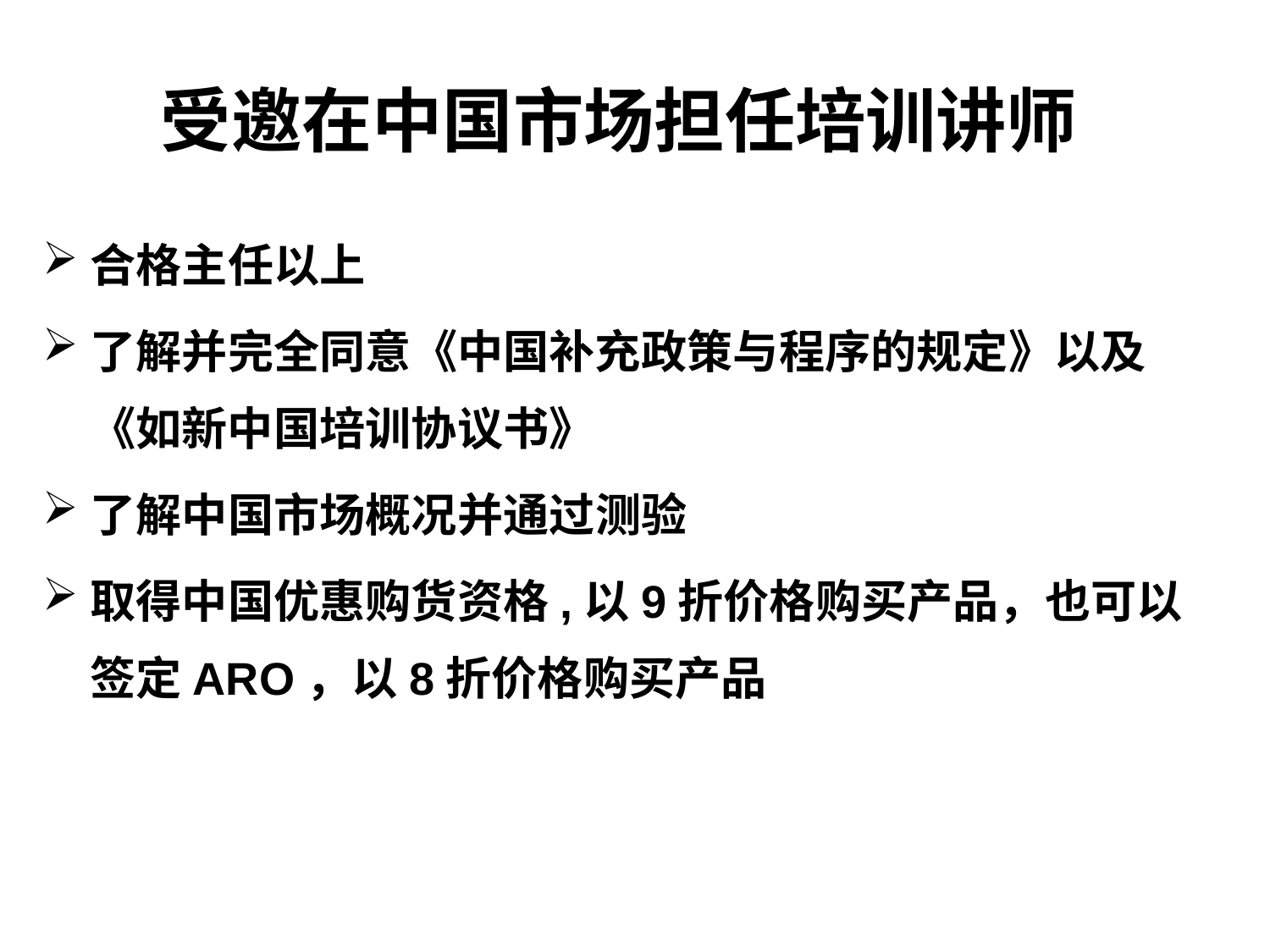

受邀在中国市场担任培训讲师
合格主任以上
了解并完全同意《中国补充政策与程序的规定》以及　《如新中国培训协议书》
了解中国市场概况并通过测验
取得中国优惠购货资格,以9折价格购买产品，也可以签定ARO，以8折价格购买产品